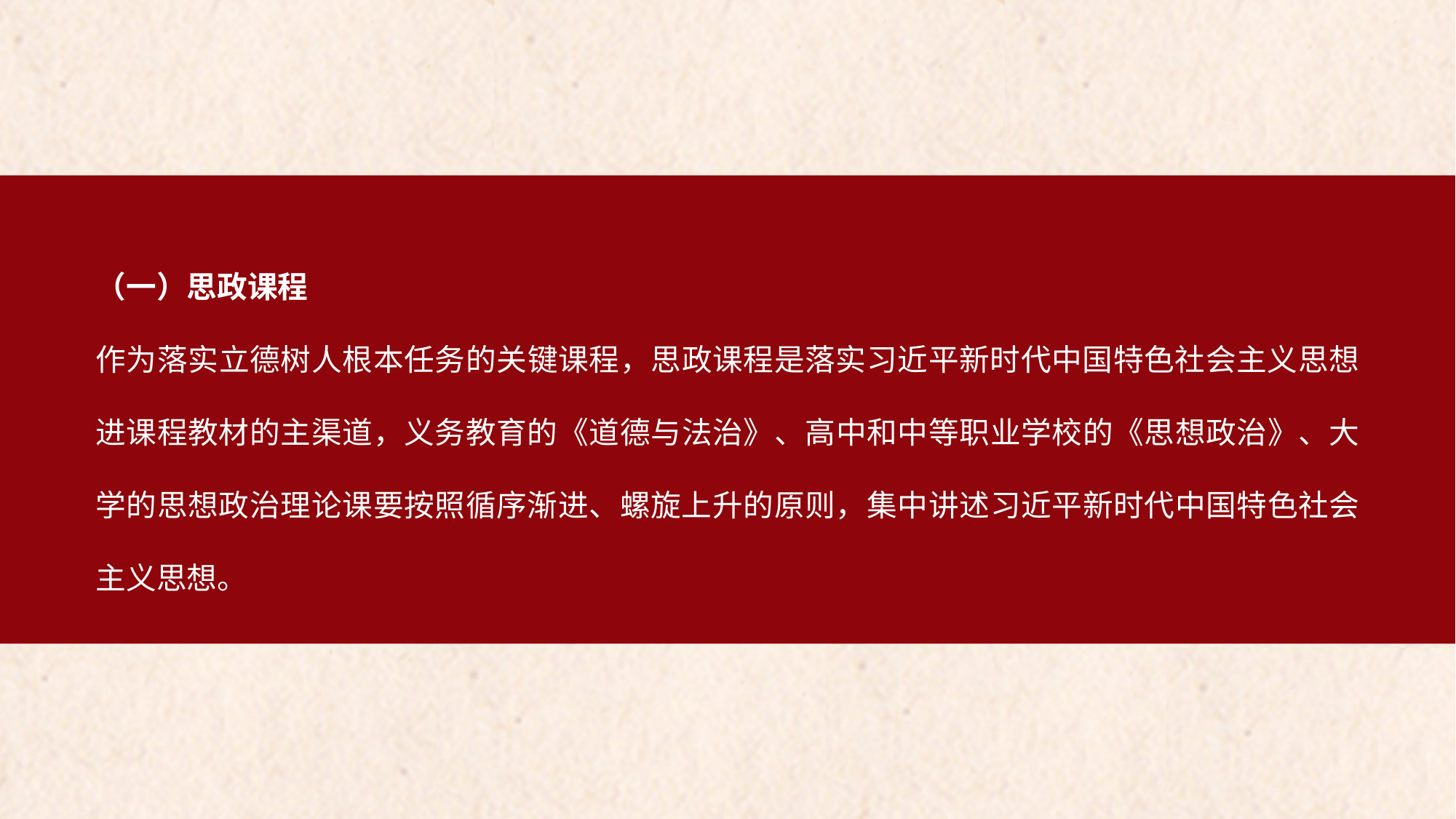

（一）思政课程
作为落实立德树人根本任务的关键课程，思政课程是落实习近平新时代中国特色社会主义思想进课程教材的主渠道，义务教育的《道德与法治》、高中和中等职业学校的《思想政治》、大学的思想政治理论课要按照循序渐进、螺旋上升的原则，集中讲述习近平新时代中国特色社会主义思想。